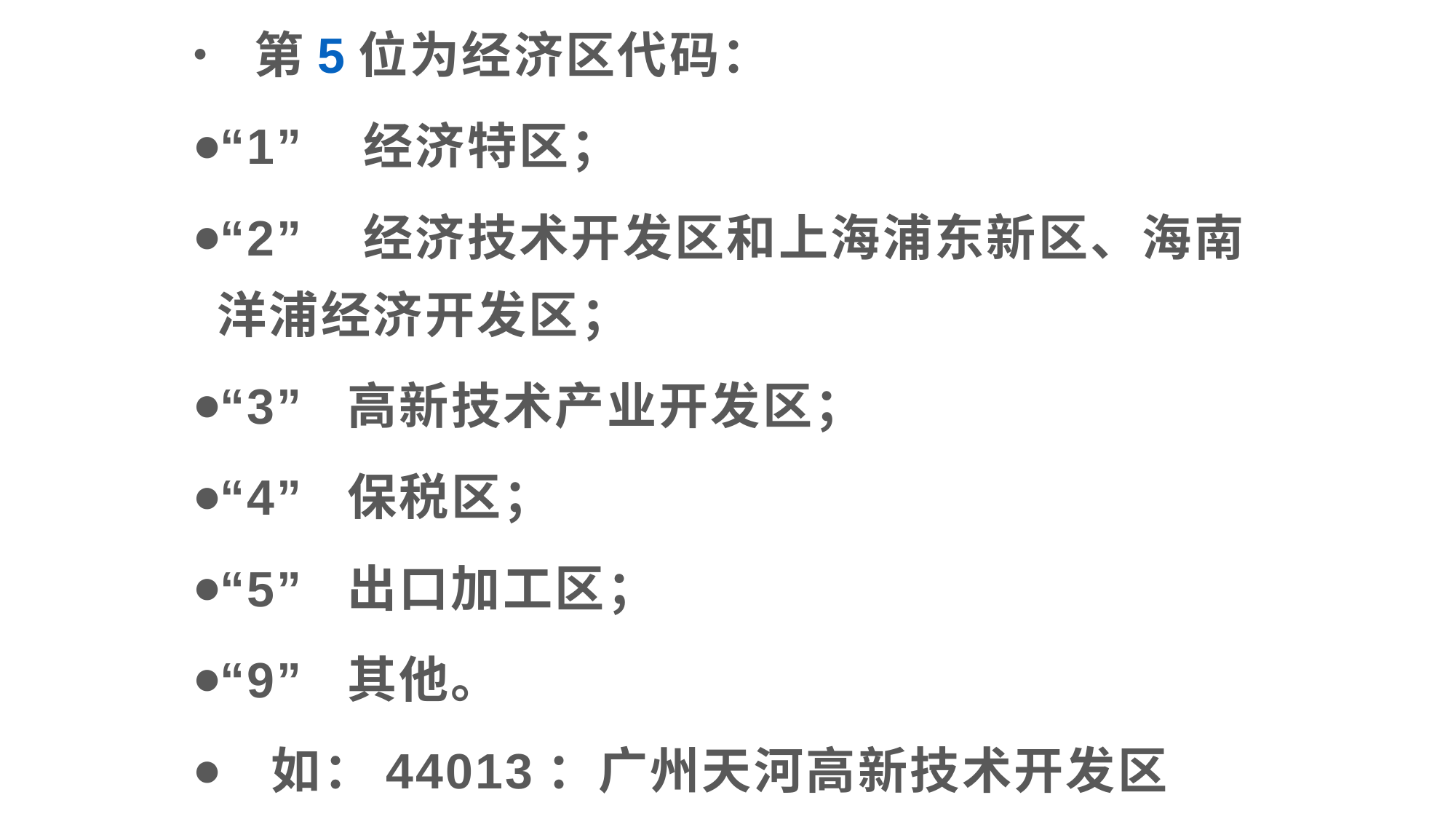

第5位为经济区代码：
“1”   经济特区；
“2”   经济技术开发区和上海浦东新区、海南洋浦经济开发区；
“3”  高新技术产业开发区；
“4”  保税区；
“5”  出口加工区；
“9”  其他。
   如：44013：广州天河高新技术开发区